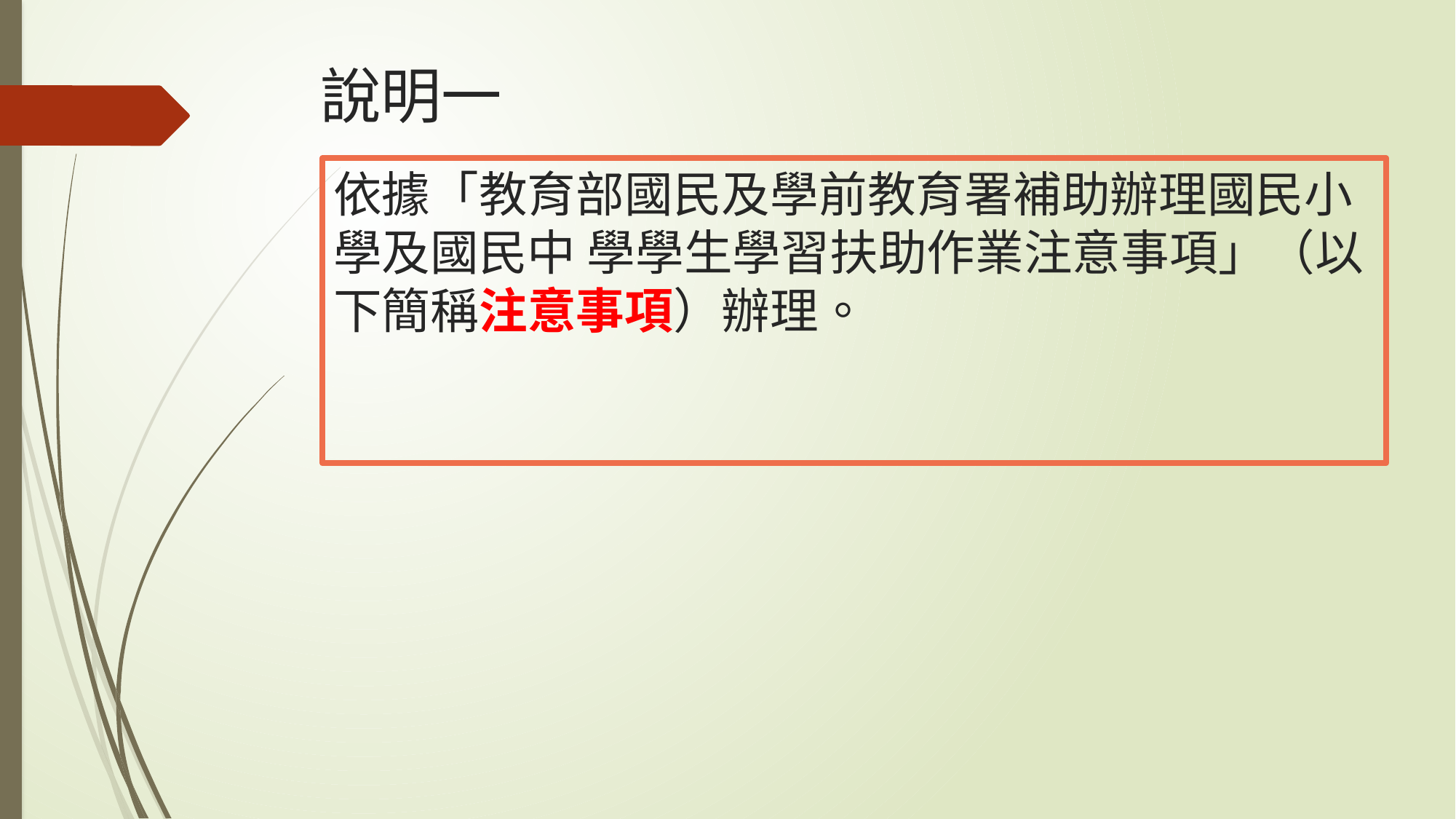

# 說明一
依據「教育部國民及學前教育署補助辦理國民小學及國民中 學學生學習扶助作業注意事項」（以下簡稱注意事項）辦理。